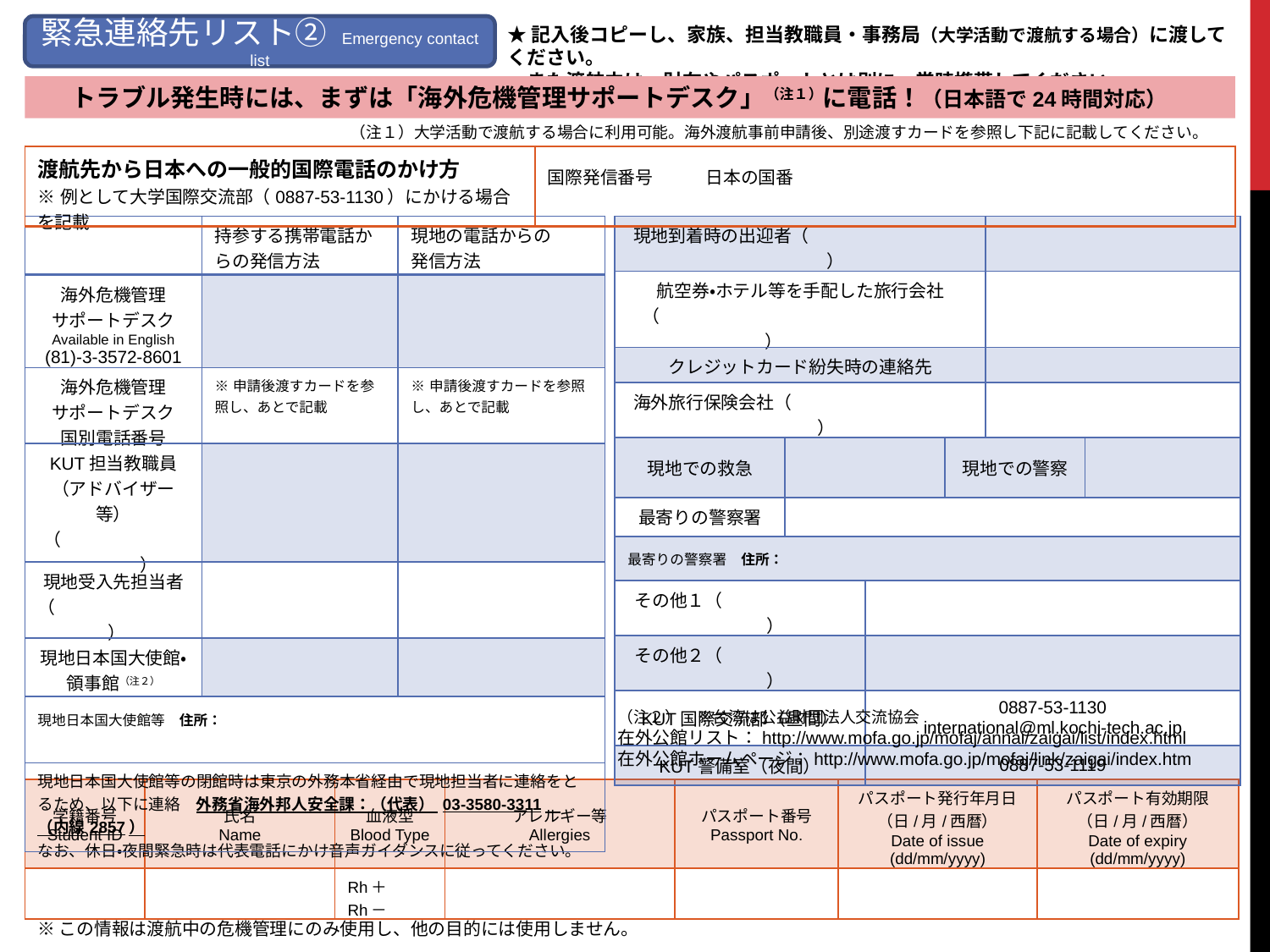

緊急連絡先リスト② Emergency contact list
★記入後コピーし、家族、担当教職員・事務局（大学活動で渡航する場合）に渡してください。
　また渡航中は、財布やパスポートとは別に、常時携帯してください。
トラブル発生時には、まずは「海外危機管理サポートデスク」（注１）に電話！（日本語で24時間対応）
（注１）大学活動で渡航する場合に利用可能。海外渡航事前申請後、別途渡すカードを参照し下記に記載してください。
| 渡航先から日本への一般的国際電話のかけ方 ※例として大学国際交流部（0887-53-1130）にかける場合を記載 | 国際発信番号　　　日本の国番 |
| --- | --- |
|  | 持参する携帯電話からの発信方法 | 現地の電話からの 発信方法 |
| --- | --- | --- |
| 海外危機管理 サポートデスク Available in English (81)-3-3572-8601 |  |  |
| 海外危機管理 サポートデスク 国別電話番号 | ※申請後渡すカードを参照し、あとで記載 | ※申請後渡すカードを参照し、あとで記載 |
| KUT担当教職員 （アドバイザー等） （　　　　　　　　　　　） |  |  |
| 現地受入先担当者 （　　　　　　　　　　　） |  |  |
| 現地日本国大使館・領事館（注２） |  |  |
| 現地日本国大使館等　住所： |  |  |
| 現地日本国大使館等の閉館時は東京の外務本省経由で現地担当者に連絡をとるため、以下に連絡　外務省海外邦人安全課：（代表） 03-3580-3311　（内線2857） なお、休日・夜間緊急時は代表電話にかけ音声ガイダンスに従ってください。 |  |  |
| 現地到着時の出迎者（　　　　　　　　　　　　　） |  |  |  |  |  |
| --- | --- | --- | --- | --- | --- |
| 航空券・ホテル等を手配した旅行会社 （　　　　　　　　　　　　　　　　　　） |  |  |  |  |  |
| クレジットカード紛失時の連絡先 |  |  |  |  |  |
| 海外旅行保険会社（　　　　　　　　　　　　　） |  |  |  |  |  |
| 現地での救急 |  |  | 現地での警察 |  |  |
| 最寄りの警察署 |  |  |  |  |  |
| 最寄りの警察署　住所： |  |  |  |  |  |
| その他１（　　　　　　　　　　　） |  |  |  |  |  |
| その他２（　　　　　　　　　　　） |  |  |  |  |  |
| KUT国際交流部（昼間） |  | 0887-53-1130 international@ml.kochi-tech.ac.jp |  |  |  |
| KUT警備室（夜間） |  | 0887-53-1119 |  |  |  |
（注２）　※台湾は公益財団法人交流協会
在外公館リスト：http://www.mofa.go.jp/mofaj/annai/zaigai/list/index.html
在外公館ホームページ：http://www.mofa.go.jp/mofaj/link/zaigai/index.htm
| 学籍番号 Student ID | 氏名 Name | 血液型 Blood Type | アレルギー等 Allergies | パスポート番号 Passport No. | パスポート発行年月日 （日/月/西暦） Date of issue (dd/mm/yyyy) | パスポート有効期限 （日/月/西暦） Date of expiry (dd/mm/yyyy) |
| --- | --- | --- | --- | --- | --- | --- |
|  |  | Rh＋ Rh－ |  |  |  |  |
※この情報は渡航中の危機管理にのみ使用し、他の目的には使用しません。